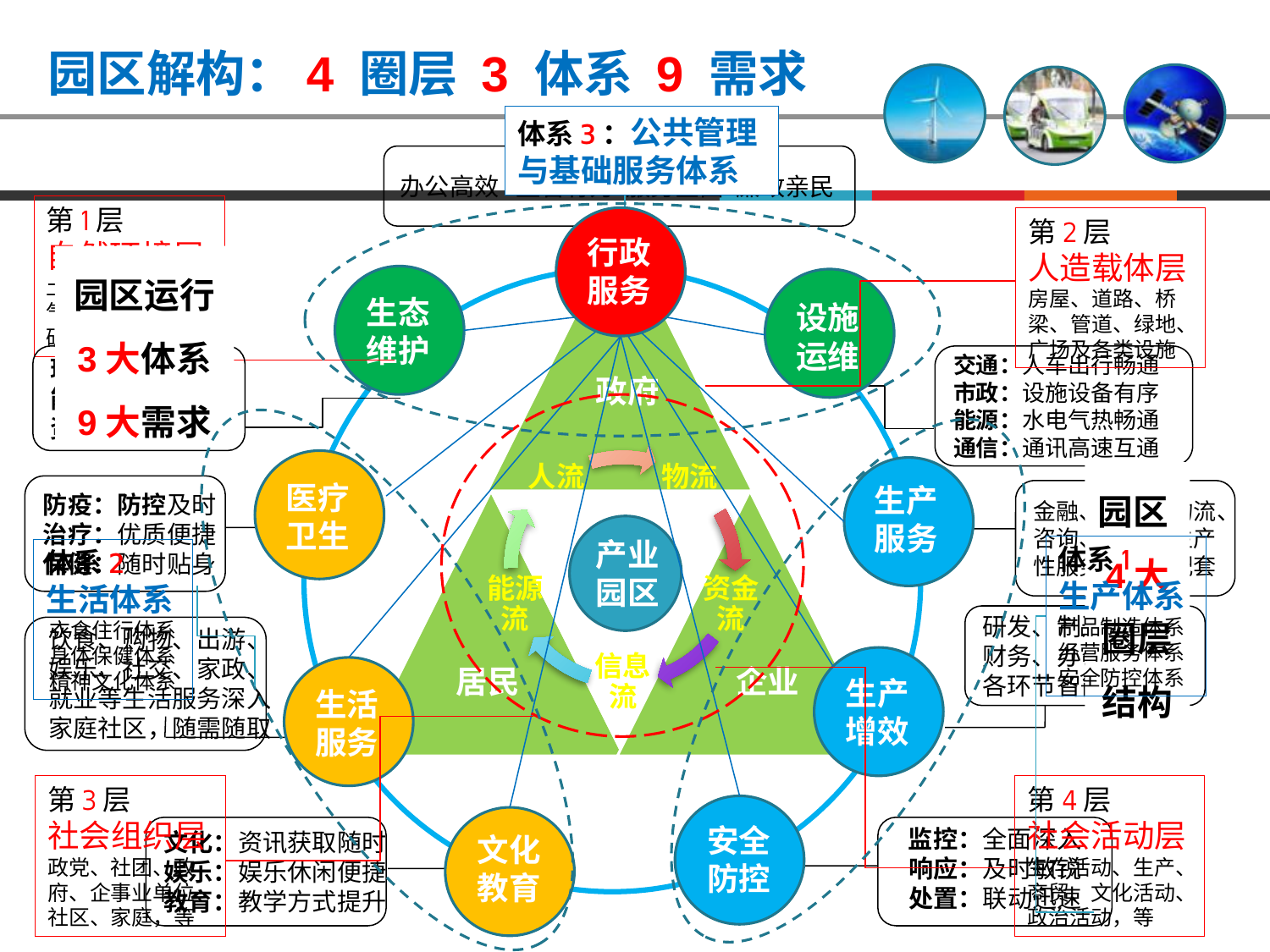

园区解构：4 圈层 3 体系 9 需求

体系3：公共管理与基础服务体系
办公高效   监管有力  服务全面  廉政亲民
第1层
自然环境层
土地、水系、大气、植物、动物、矿藏，等。

行政服务
第2层
人造载体层
房屋、道路、桥梁、管道、绿地、广场及各类设施

园区运行
3大体系
9大需求

生态维护

设施运维
环保：治污减排
能控：节能降耗
资源：开发管控
交通：人车出行畅通
市政：设施设备有序
能源：水电气热畅通
通信：通讯高速互通
政府

物流
资金流
信息流
能源流
人流

医疗卫生

生产服务
园区4大圈层结构
防疫：防控及时
治疗：优质便捷
保健：随时贴身

金融、贸易、物流、
咨询、中介等生产
性服务业发展配套

产业
园区
体系1
生产体系
产品制造体系
经营服务体系
安全防控体系
体系2
生活体系
衣食住行体系
身体保健体系
精神文化体系

研发、制造、供销、
财务、办公、管理
各环节智能化

饮食、购物、出游、娱乐、社交、家政、就业等生活服务深入家庭社区，随需随取

生产增效
居民
企业

生活服务
第4层
社会活动层
生存活动、生产、商贸、文化活动、政治活动，等
第3层
社会组织层
政党、社团、政府、企事业单位、社区、家庭，等

安全防控

文化教育
文化：资讯获取随时
娱乐：娱乐休闲便捷
教育：教学方式提升

 监控：全面深入
 响应：及时敏锐
 处置：联动迅速